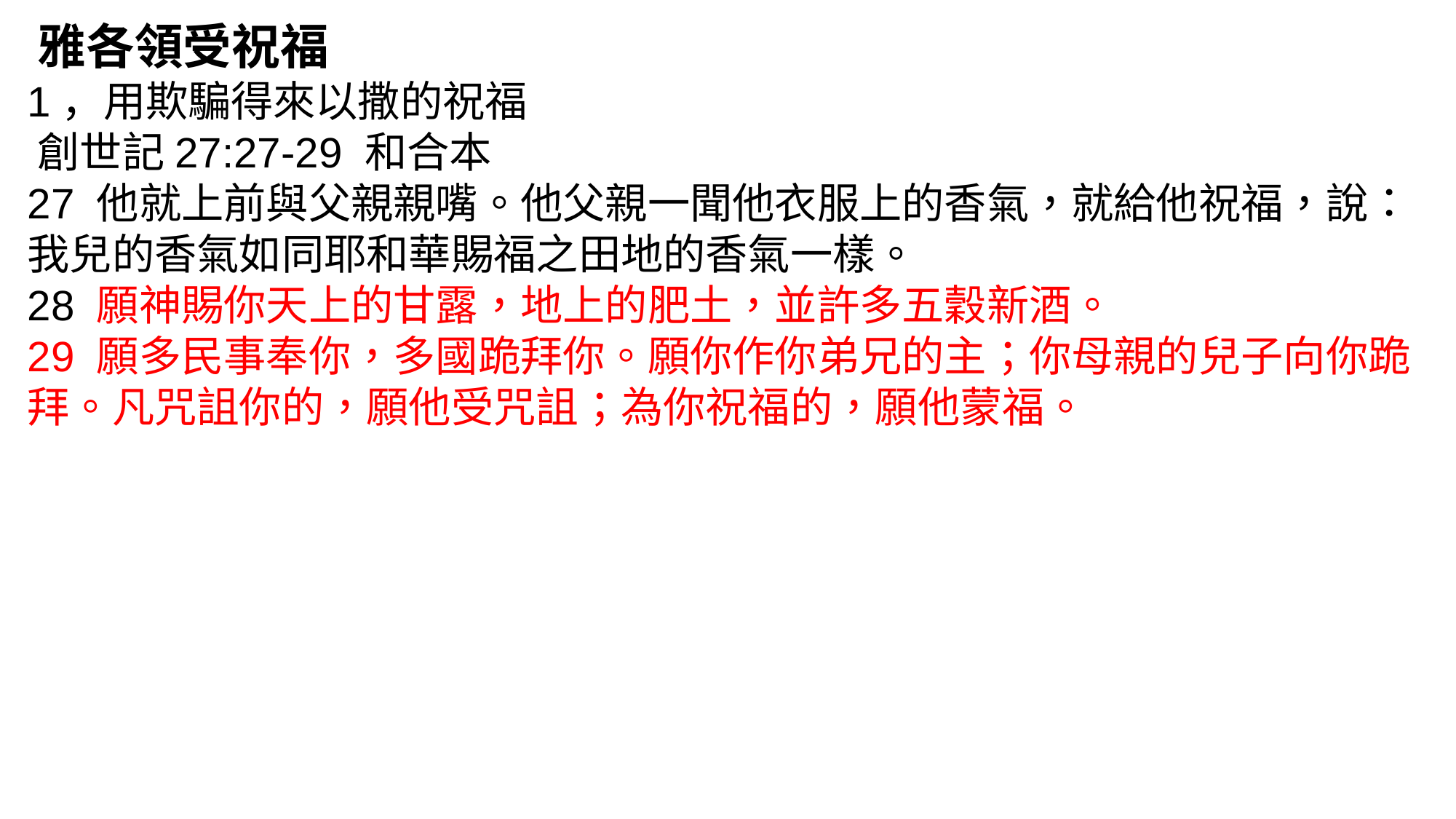

‪‪‪‪雅各領受祝福
1，用欺騙得來以撒的祝福
‪‪創世記‬27:27-29 和合本
27 他就上前與父親親嘴。他父親一聞他衣服上的香氣，就給他祝福，說：
我兒的香氣如同耶和華賜福之田地的香氣一樣。
28 願神賜你天上的甘露，地上的肥土，並許多五穀新酒。
29 願多民事奉你，多國跪拜你。願你作你弟兄的主；你母親的兒子向你跪拜。凡咒詛你的，願他受咒詛；為你祝福的，願他蒙福。